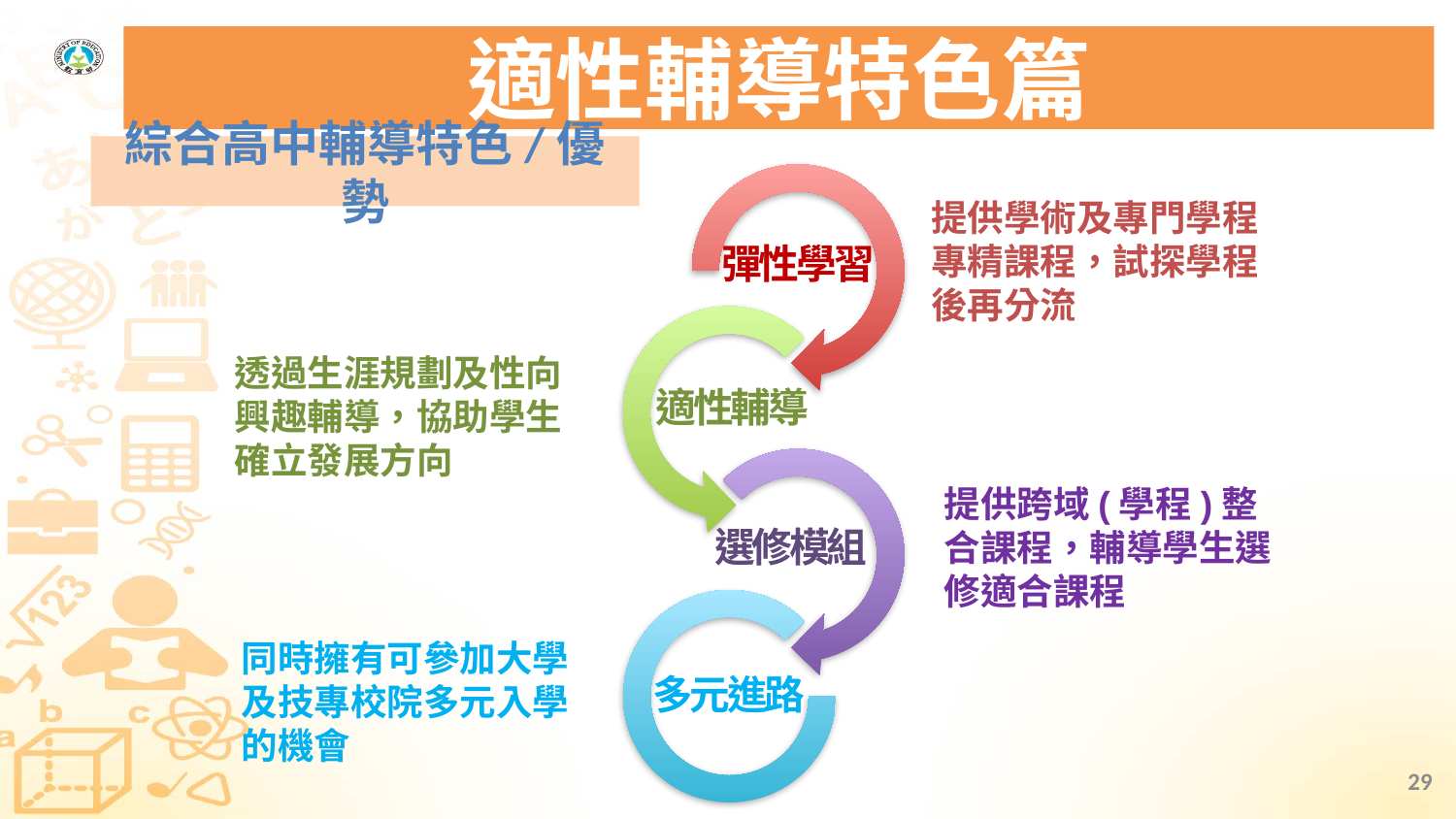

# 適性輔導特色篇
綜合高中輔導特色/優勢
彈性學習
適性輔導
選修模組
多元進路
提供學術及專門學程專精課程，試探學程後再分流
透過生涯規劃及性向興趣輔導，協助學生確立發展方向
提供跨域(學程)整合課程，輔導學生選修適合課程
同時擁有可參加大學及技專校院多元入學的機會
29